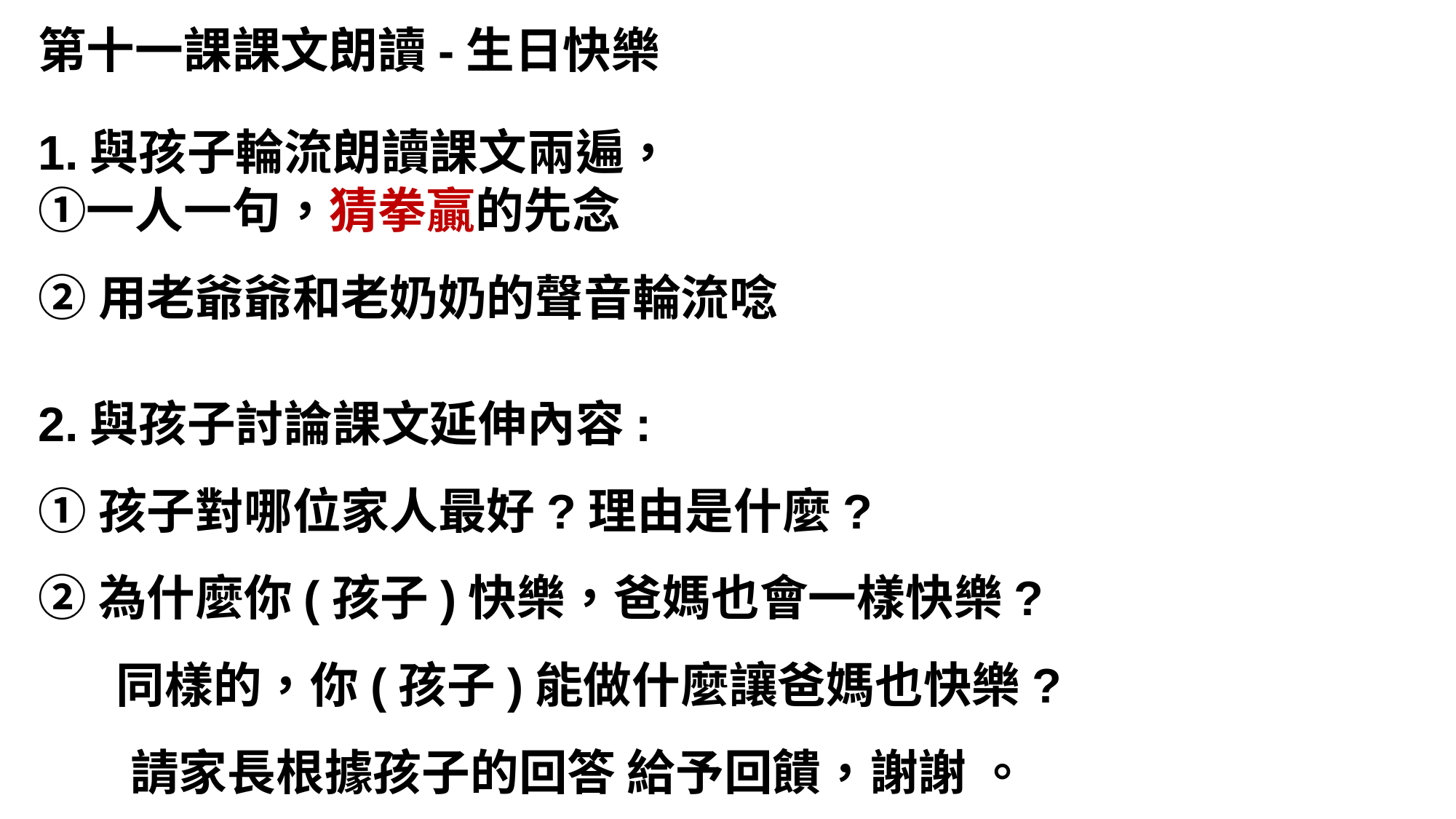

第十一課課文朗讀-生日快樂

1.與孩子輪流朗讀課文兩遍，
①一󠇢人一󠇡句，猜拳贏的先念
②用老爺爺󠇡和老奶奶󠇡的聲音輪流唸
2.與孩子󠇡討論課文延伸內容:
①孩子󠇡對哪位家人最好?理由是什麼?
②為󠇡什麼你󠇡(孩子󠇡)快樂，爸媽也會一󠇡樣快樂?
      同樣的，你󠇡(孩子󠇡)能做什麼讓爸媽也快樂?
      請家長󠇡根據孩子的回答 給予回饋，謝謝󠇡 。